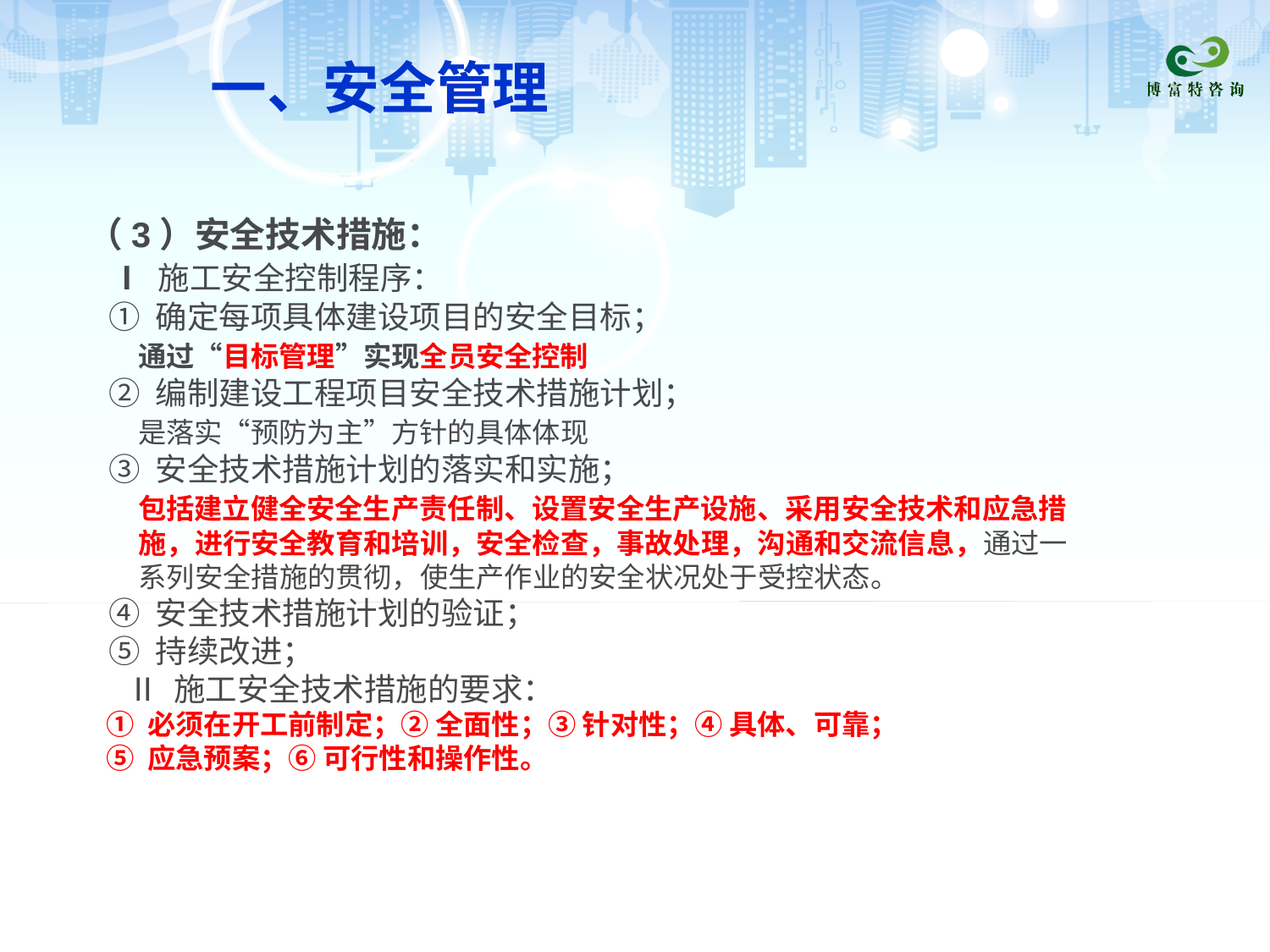

一、安全管理
（3）安全技术措施：
   Ⅰ 施工安全控制程序：
   ① 确定每项具体建设项目的安全目标；
      通过“目标管理”实现全员安全控制
   ② 编制建设工程项目安全技术措施计划；
      是落实“预防为主”方针的具体体现
   ③ 安全技术措施计划的落实和实施；
      包括建立健全安全生产责任制、设置安全生产设施、采用安全技术和应急措
       施，进行安全教育和培训，安全检查，事故处理，沟通和交流信息，通过一
       系列安全措施的贯彻，使生产作业的安全状况处于受控状态。
   ④ 安全技术措施计划的验证；
   ⑤ 持续改进；
       Ⅱ 施工安全技术措施的要求：
   ① 必须在开工前制定；② 全面性；③ 针对性；④ 具体、可靠；
   ⑤ 应急预案；⑥ 可行性和操作性。